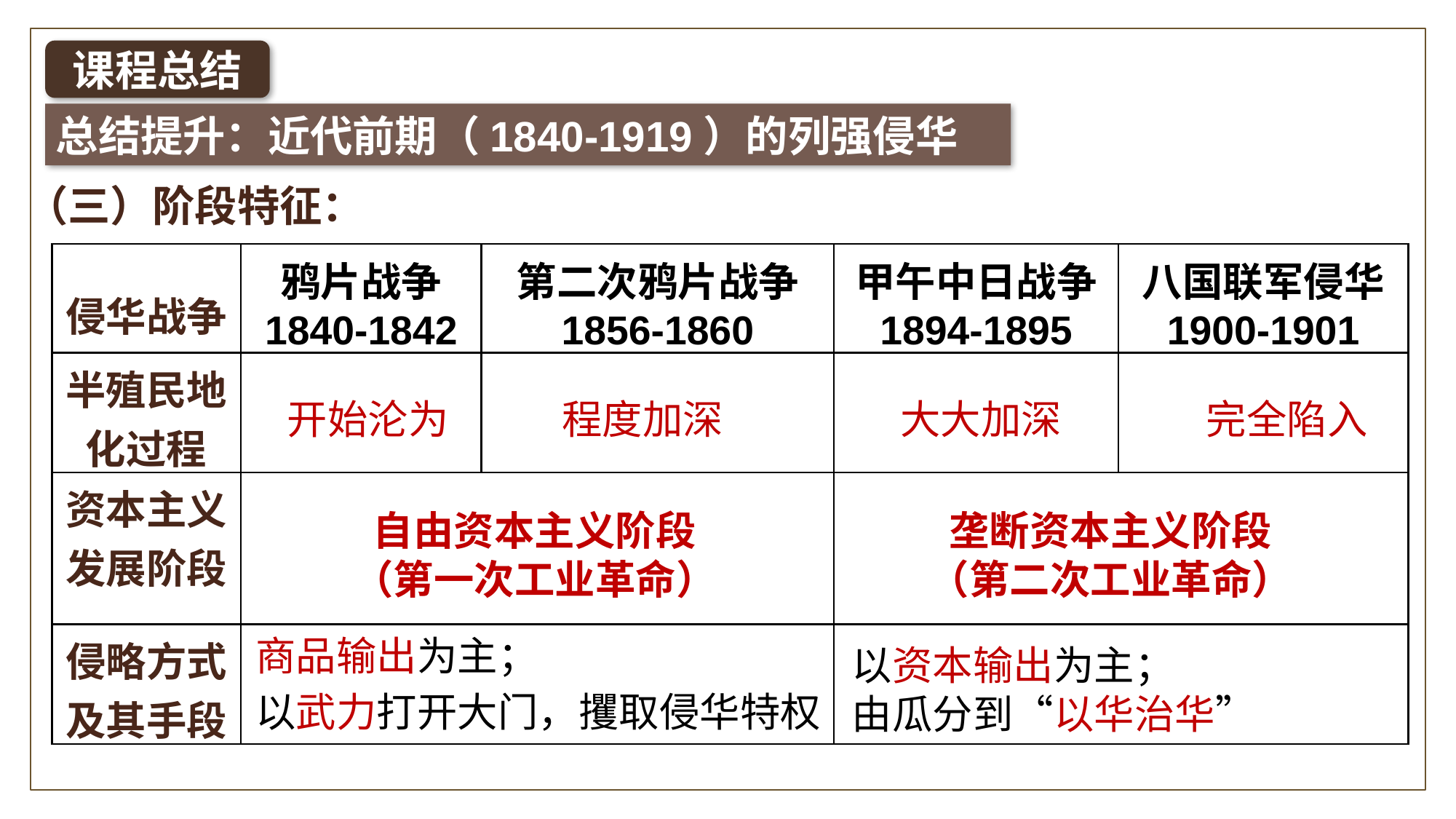

课程总结
总结提升：近代前期（1840-1919）的列强侵华
（三）阶段特征：
| 侵华战争 | 鸦片战争 1840-1842 | 第二次鸦片战争 1856-1860 | 甲午中日战争 1894-1895 | 八国联军侵华 1900-1901 |
| --- | --- | --- | --- | --- |
| 半殖民地 化过程 |  |  |  |  |
| 资本主义 发展阶段 |  |  |  |  |
| 侵略方式及其手段 |  |  |  |  |
开始沦为
程度加深
大大加深
完全陷入
自由资本主义阶段
（第一次工业革命）
垄断资本主义阶段
（第二次工业革命）
商品输出为主；
以武力打开大门，攫取侵华特权
以资本输出为主；
由瓜分到“以华治华”